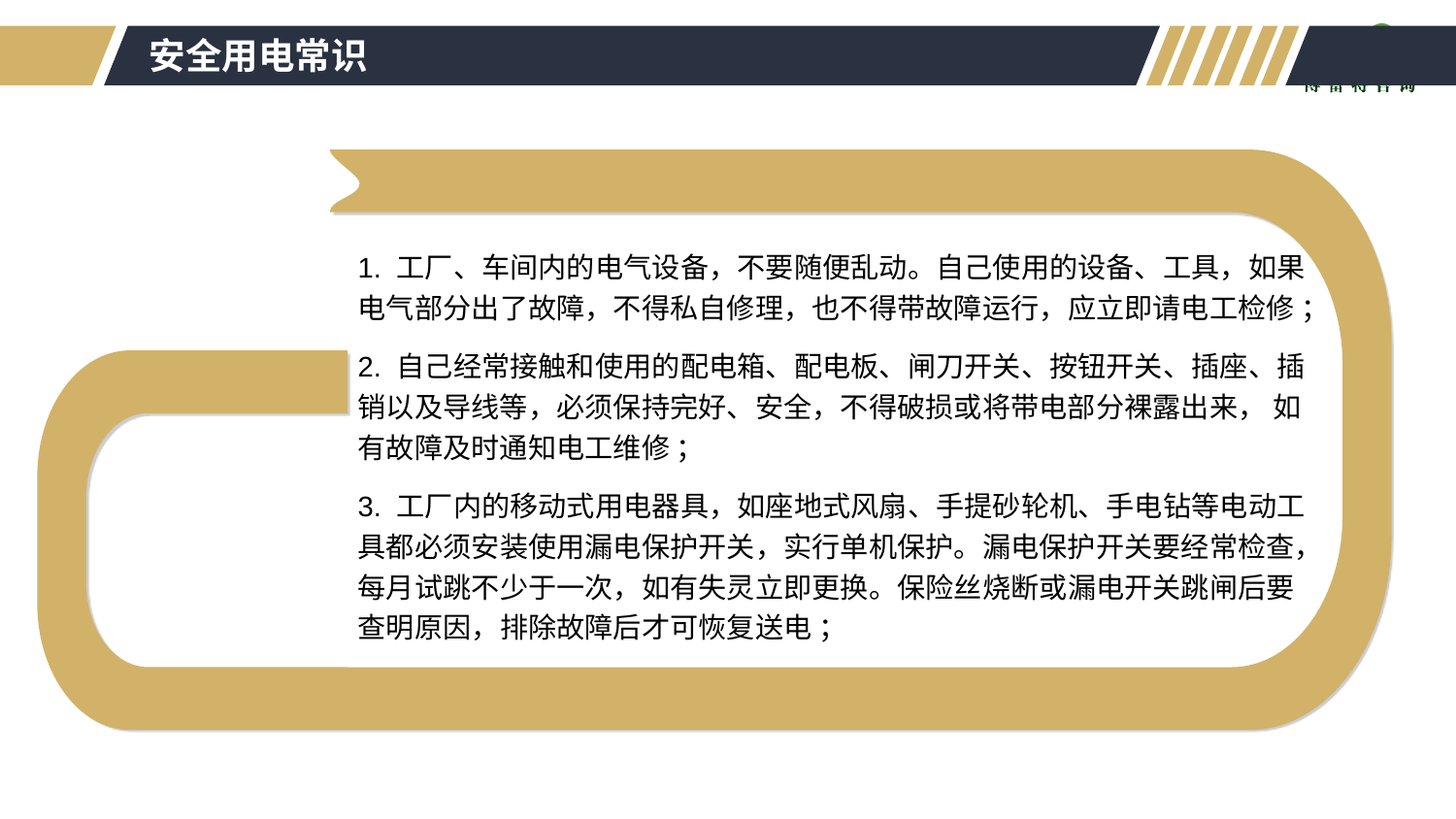

安全用电常识

1. 工厂、车间内的电气设备，不要随便乱动。自己使用的设备、工具，如果电气部分出了故障，不得私自修理，也不得带故障运行，应立即请电工检修 ；
2. 自己经常接触和使用的配电箱、配电板、闸刀开关、按钮开关、插座、插销以及导线等，必须保持完好、安全，不得破损或将带电部分裸露出来， 如有故障及时通知电工维修 ；
3. 工厂内的移动式用电器具，如座地式风扇、手提砂轮机、手电钻等电动工具都必须安装使用漏电保护开关，实行单机保护。漏电保护开关要经常检查，每月试跳不少于一次，如有失灵立即更换。保险丝烧断或漏电开关跳闸后要查明原因，排除故障后才可恢复送电 ；